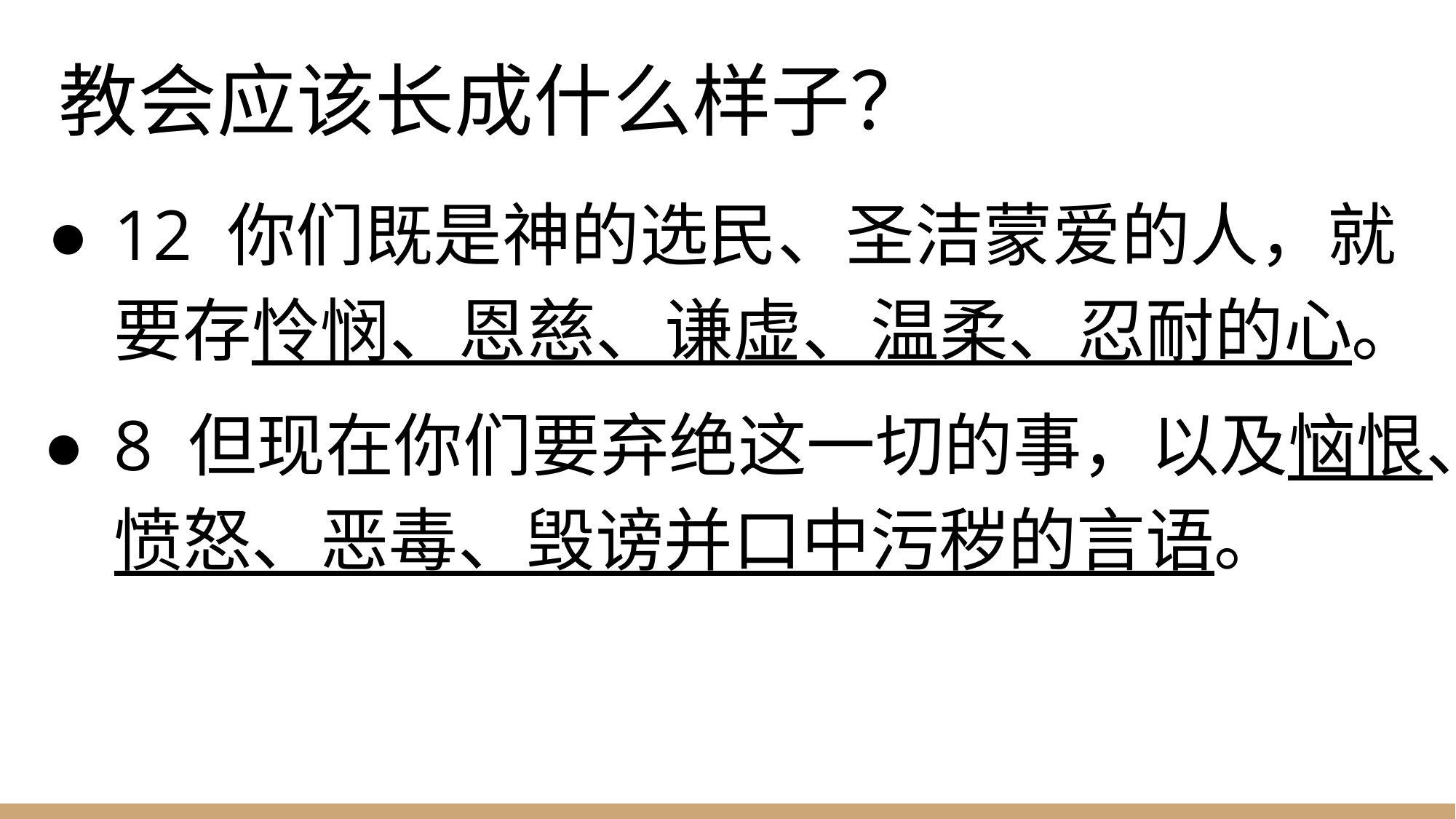

# 教会应该长成什么样子？
12 你们既是神的选民、圣洁蒙爱的人，就要存怜悯、恩慈、谦虚、温柔、忍耐的心。
8 但现在你们要弃绝这一切的事，以及恼恨、愤怒、恶毒、毁谤并口中污秽的言语。